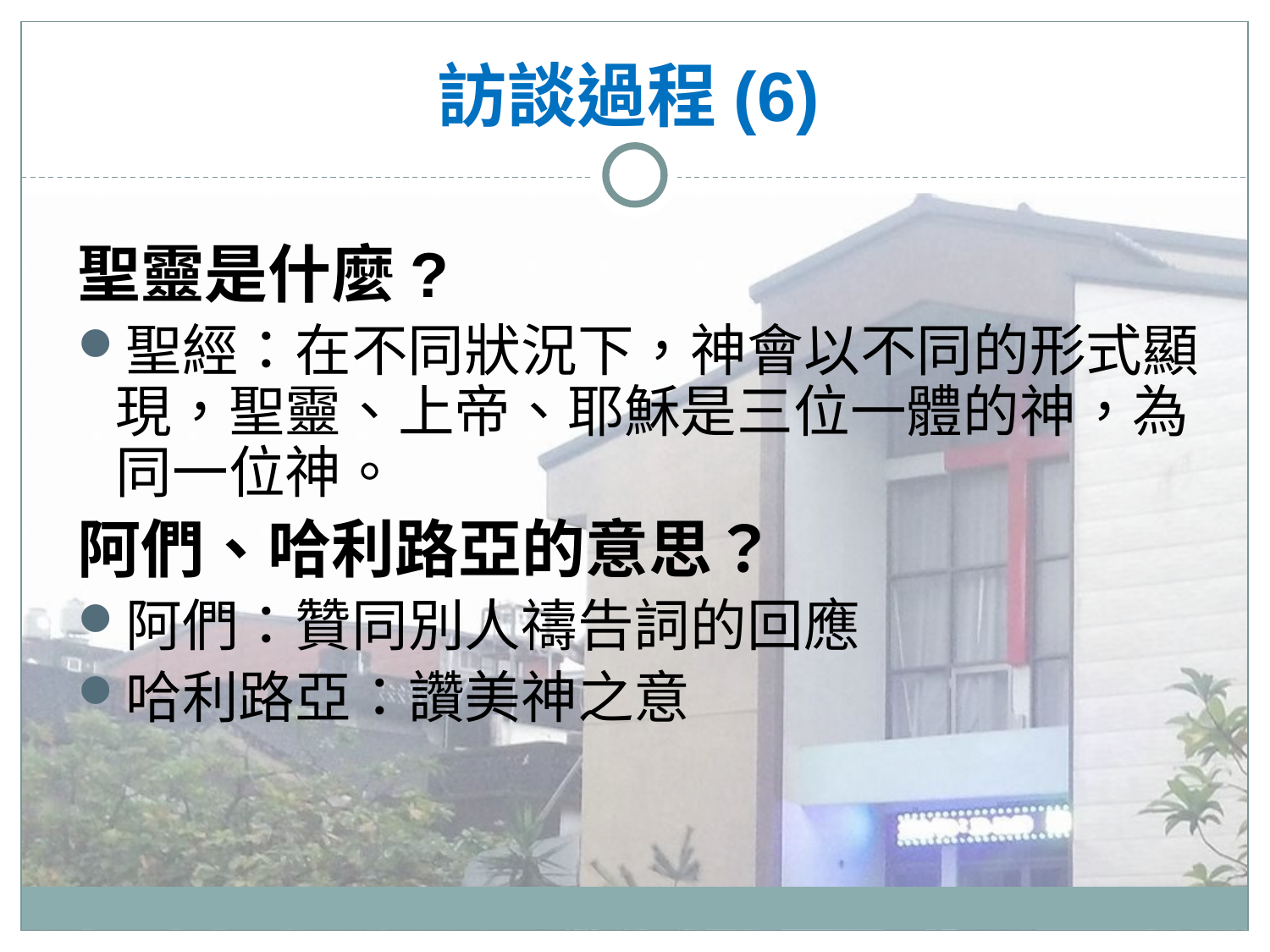

# 訪談過程(6)
聖靈是什麼?
聖經：在不同狀況下，神會以不同的形式顯現，聖靈、上帝、耶穌是三位一體的神，為同一位神。
阿們、哈利路亞的意思？
阿們：贊同別人禱告詞的回應
哈利路亞：讚美神之意